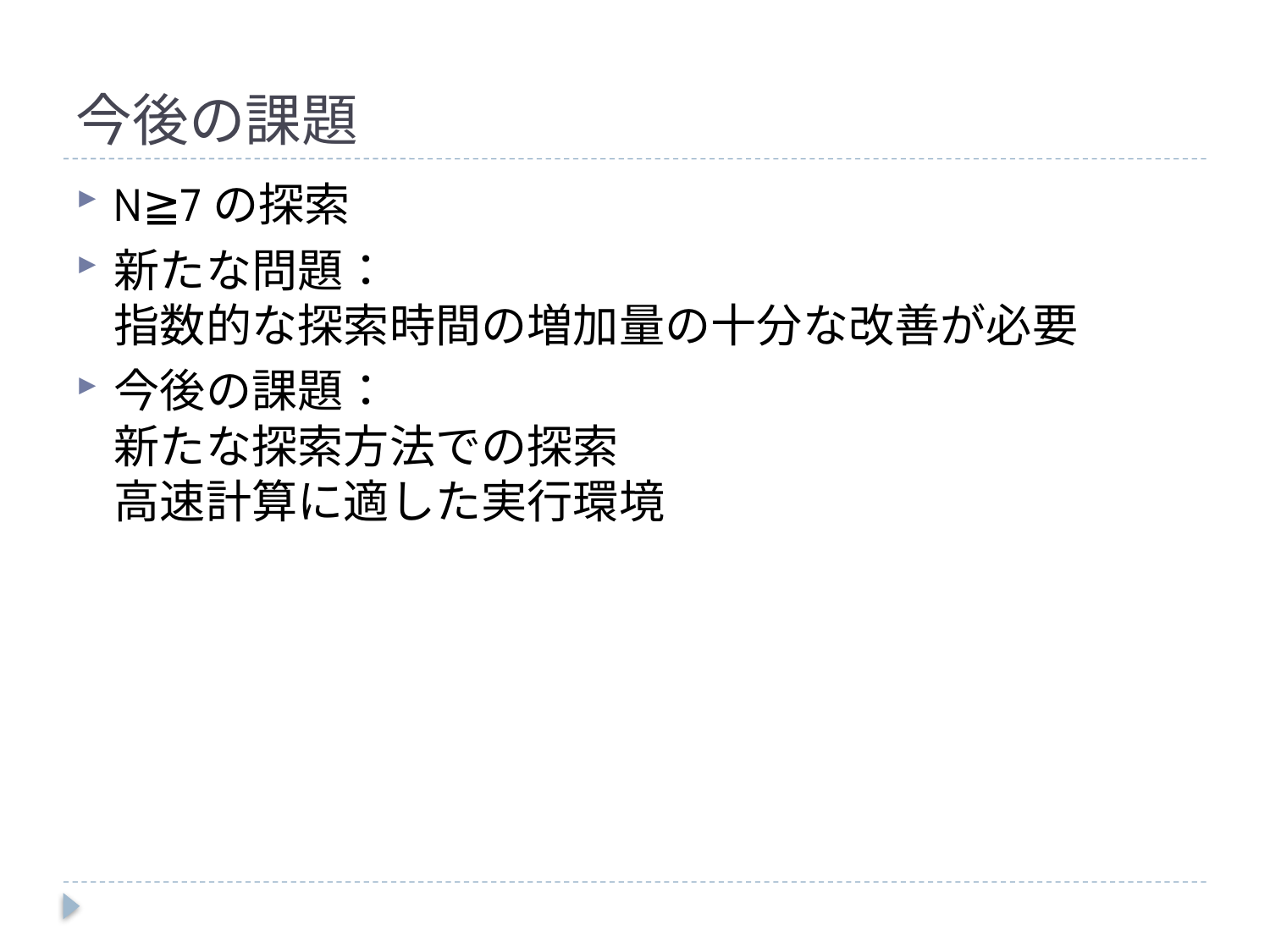

# 今後の課題
N≧7の探索
新たな問題：
指数的な探索時間の増加量の十分な改善が必要
今後の課題：
新たな探索方法での探索
高速計算に適した実行環境